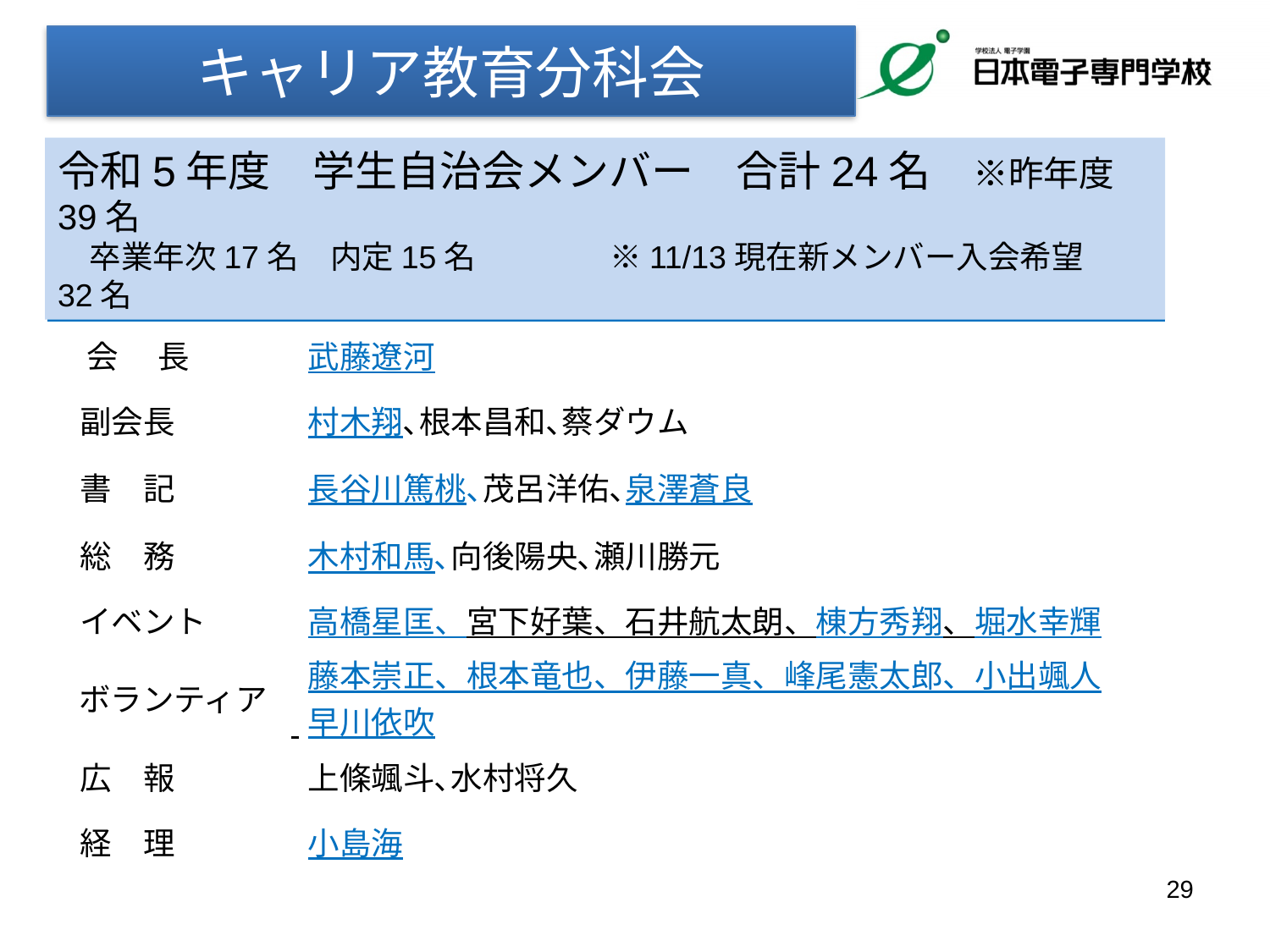

キャリア教育分科会
令和5年度　学生自治会メンバー　合計24名　※昨年度39名
　卒業年次17名　内定15名　　　　 ※11/13現在新メンバー入会希望　32名
| 役　職 | 氏　名 |
| --- | --- |
| 会　 長 | 武藤遼河 |
| 副会長 | 村木翔､根本昌和､蔡ダウム |
| 書　記 | 長谷川篤桃､茂呂洋佑､泉澤蒼良 |
| 総　務 | 木村和馬､向後陽央､瀬川勝元 |
| イベント | 高橋星匡、宮下好葉、石井航太朗、棟方秀翔、堀水幸輝 |
| ボランティア | 藤本崇正、根本竜也、伊藤一真、峰尾憲太郎、小出颯人 早川依吹 |
| 広　報 | 上條颯斗､水村将久 |
| 経　理 | 小島海 |
29